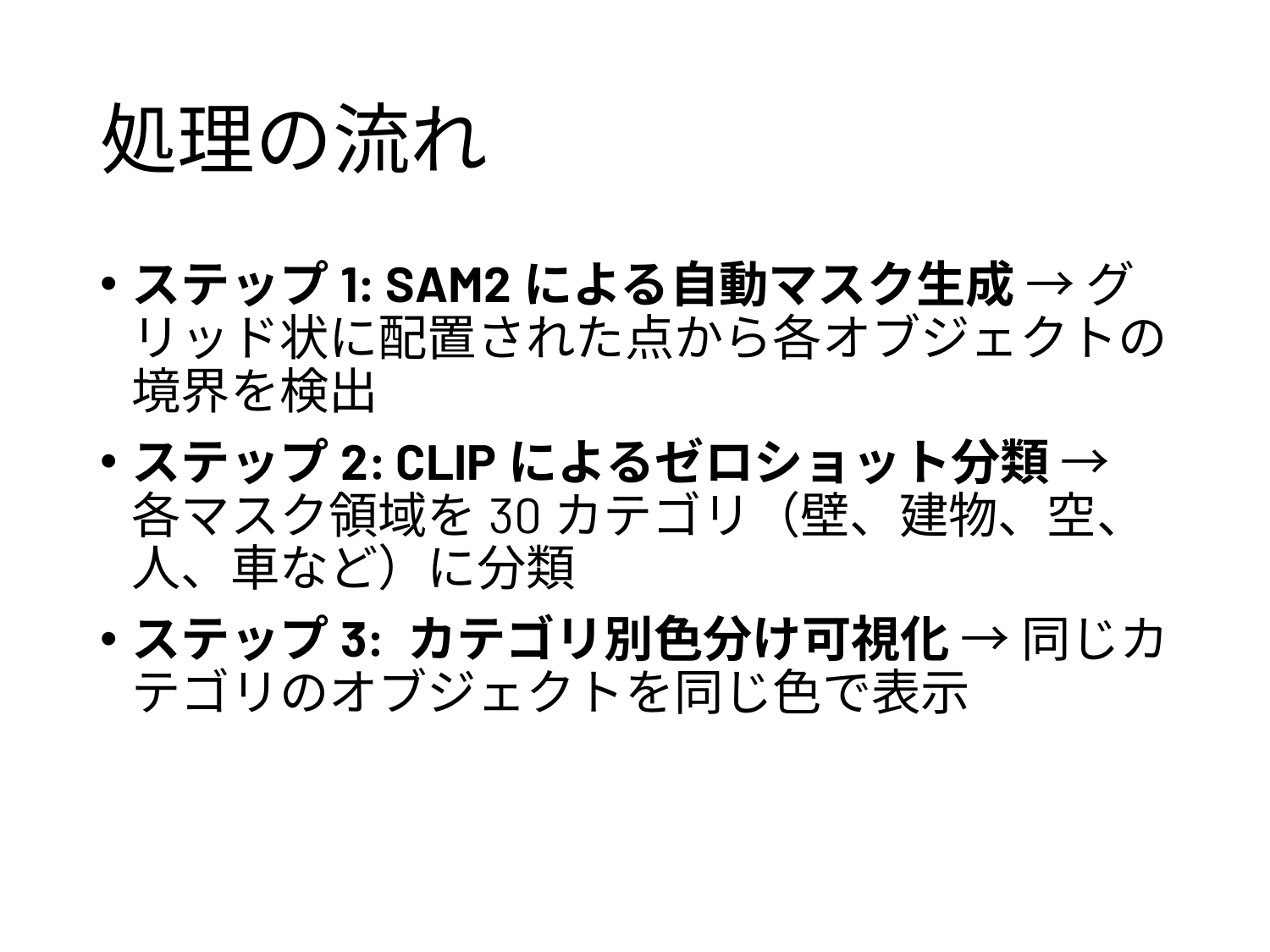

# 処理の流れ
ステップ1: SAM2による自動マスク生成 → グリッド状に配置された点から各オブジェクトの境界を検出
ステップ2: CLIPによるゼロショット分類 → 各マスク領域を30カテゴリ（壁、建物、空、人、車など）に分類
ステップ3: カテゴリ別色分け可視化 → 同じカテゴリのオブジェクトを同じ色で表示